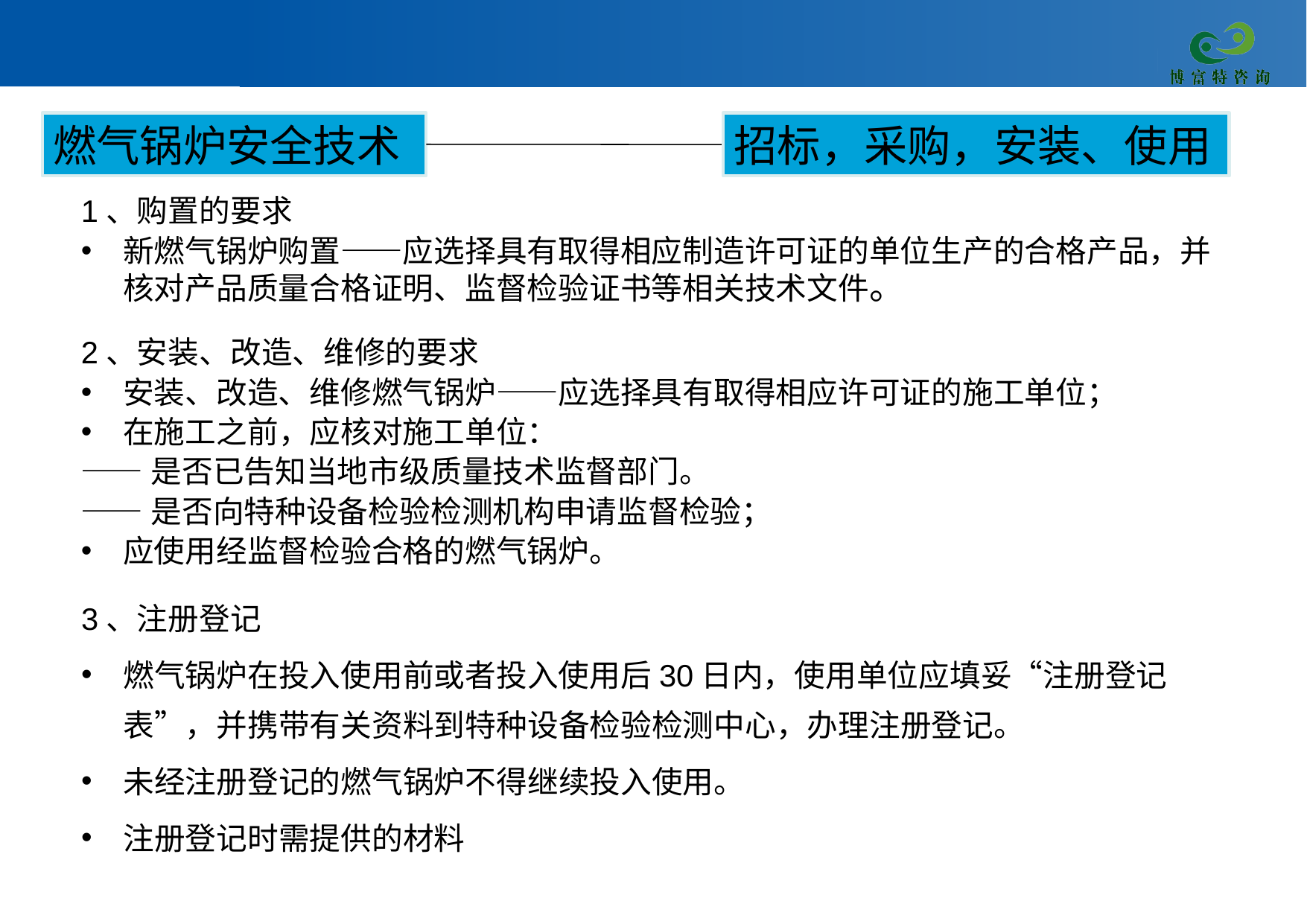

燃气锅炉安全技术
招标，采购，安装、使用
1、购置的要求
新燃气锅炉购置——应选择具有取得相应制造许可证的单位生产的合格产品，并核对产品质量合格证明、监督检验证书等相关技术文件。
2、安装、改造、维修的要求
安装、改造、维修燃气锅炉——应选择具有取得相应许可证的施工单位；
在施工之前，应核对施工单位：
——是否已告知当地市级质量技术监督部门。
——是否向特种设备检验检测机构申请监督检验；
应使用经监督检验合格的燃气锅炉。
3、注册登记
燃气锅炉在投入使用前或者投入使用后30日内，使用单位应填妥“注册登记表”，并携带有关资料到特种设备检验检测中心，办理注册登记。
未经注册登记的燃气锅炉不得继续投入使用。
注册登记时需提供的材料
20